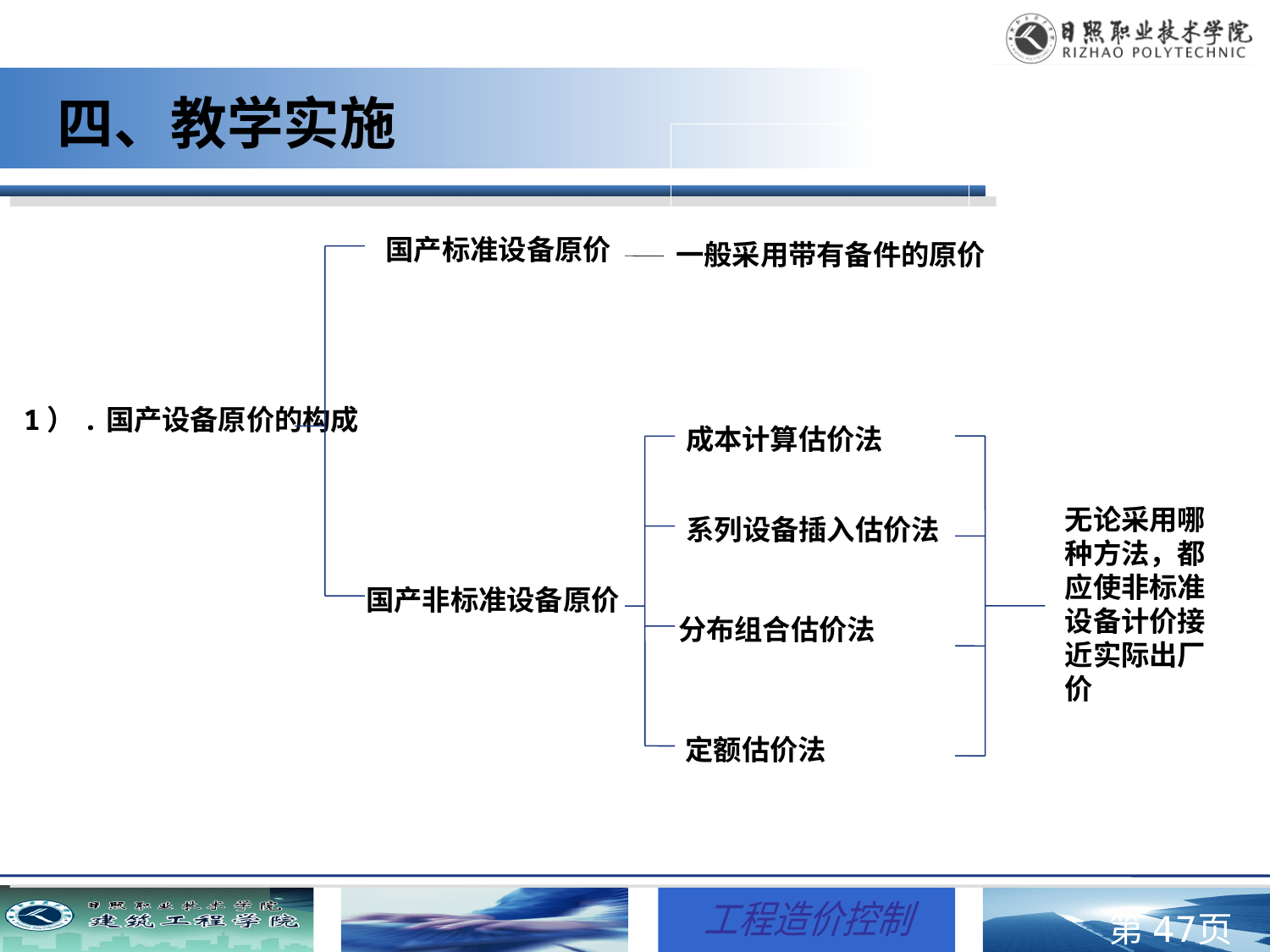

四、教学实施

国产标准设备原价
一般采用带有备件的原价

1）.国产设备原价的构成
成本计算估价法

无论采用哪种方法，都应使非标准设备计价接近实际出厂价
系列设备插入估价法
国产非标准设备原价
分布组合估价法
定额估价法
第47页